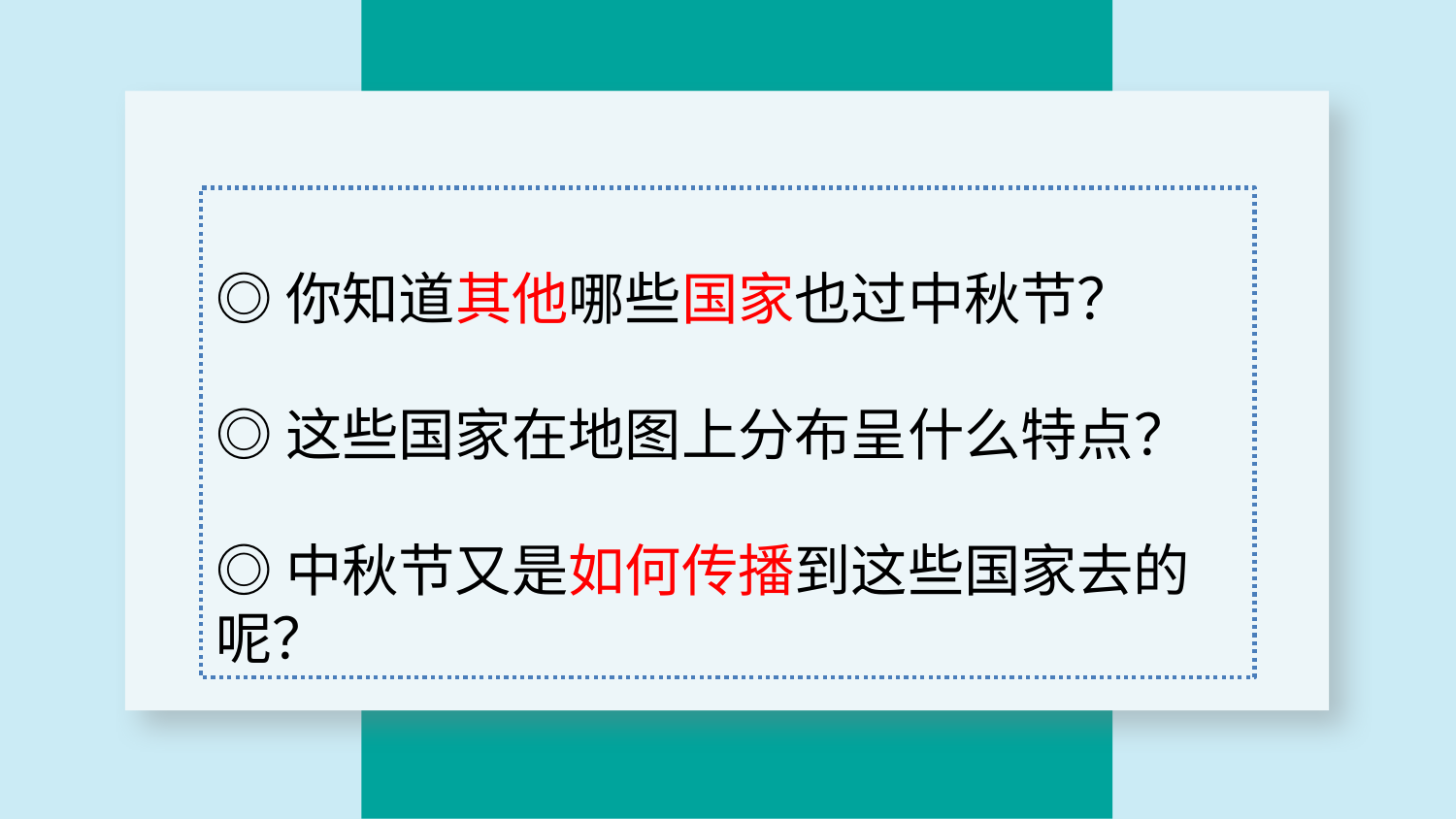

◎你知道其他哪些国家也过中秋节？

◎这些国家在地图上分布呈什么特点？

◎中秋节又是如何传播到这些国家去的呢？